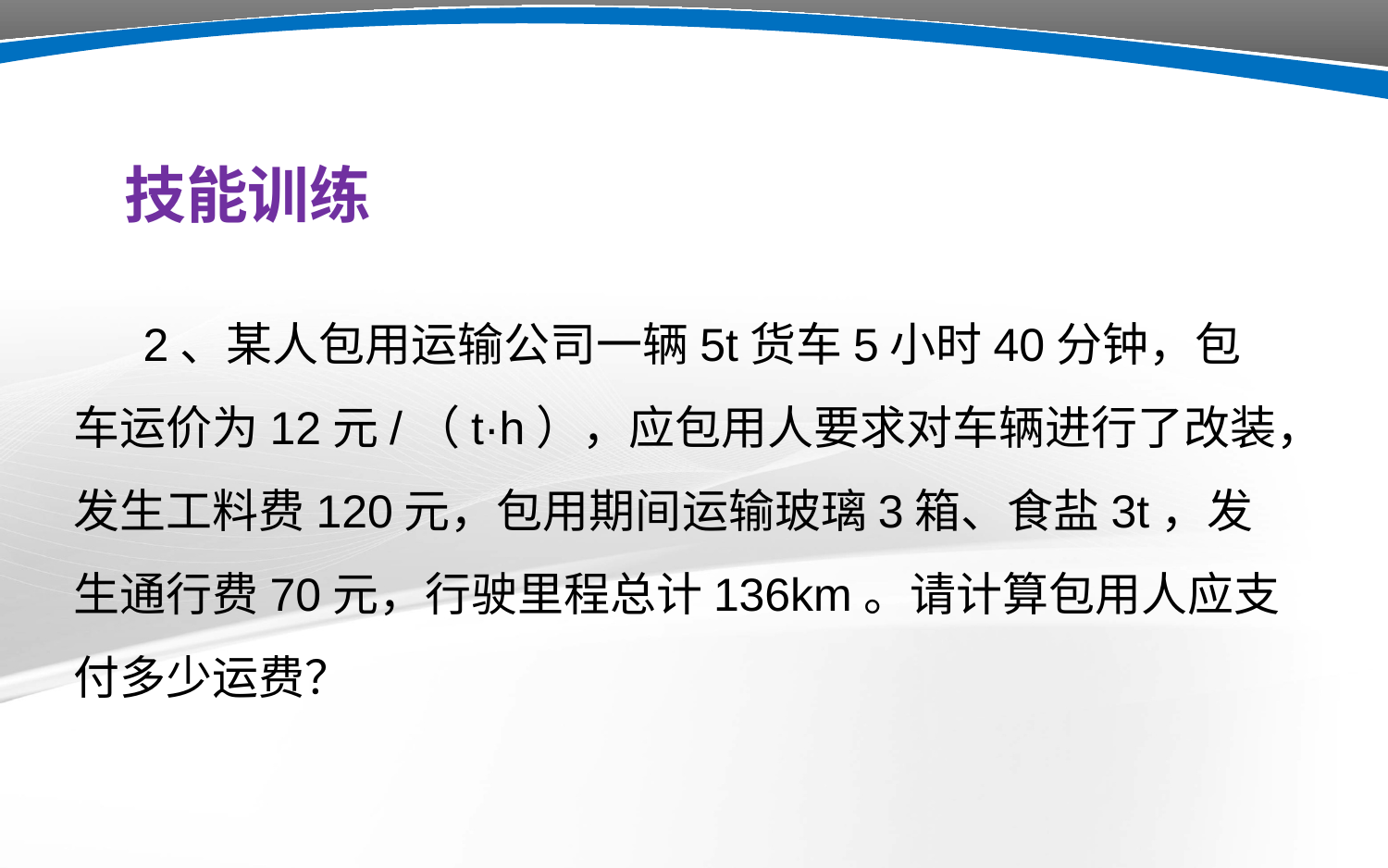

技能训练
2、某人包用运输公司一辆5t货车5小时40分钟，包车运价为12元/（t·h），应包用人要求对车辆进行了改装，发生工料费120元，包用期间运输玻璃3箱、食盐3t，发生通行费70元，行驶里程总计136km。请计算包用人应支付多少运费？